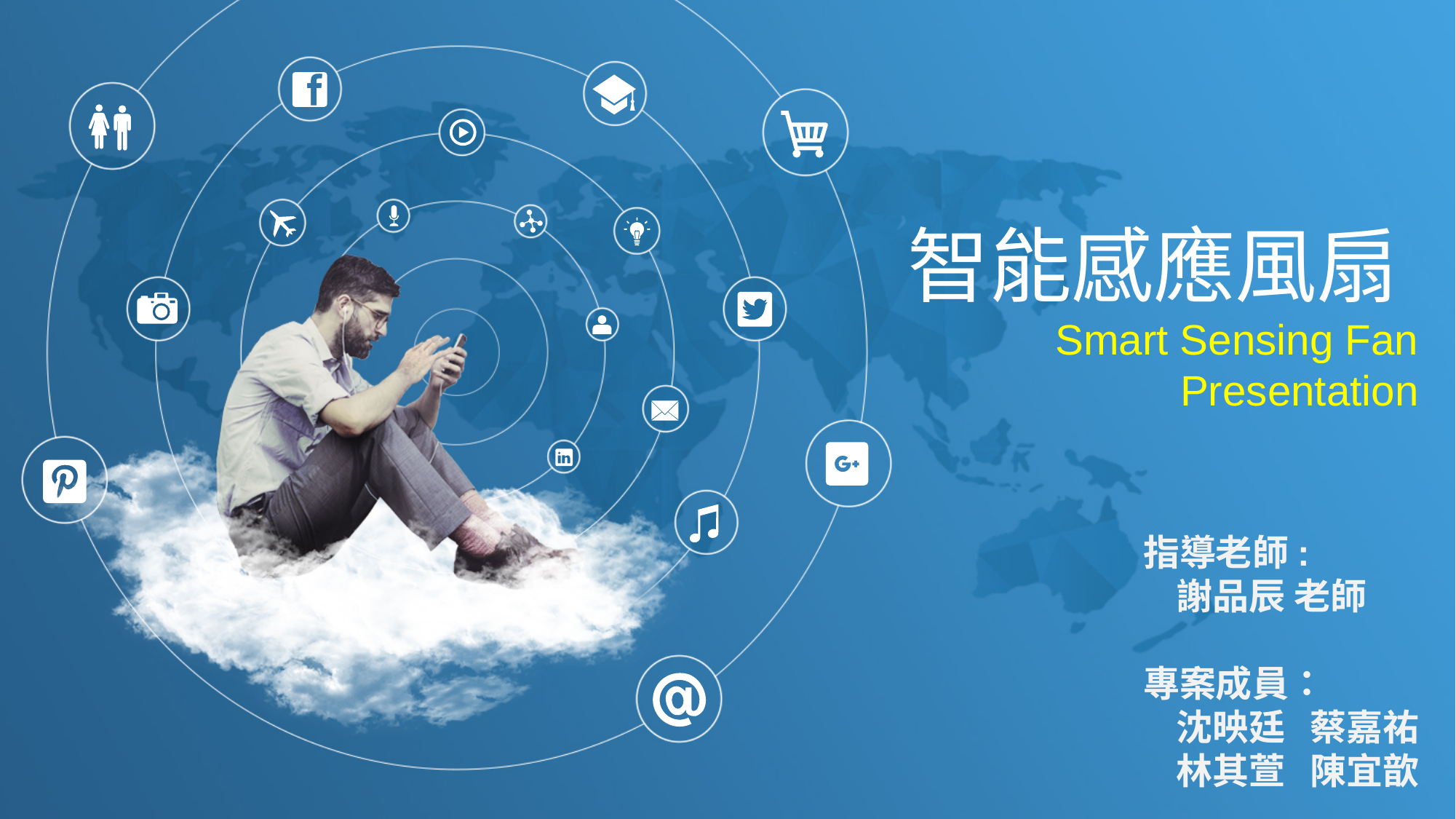

智能感應風扇Smart Sensing Fan
Presentation

指導老師:
   謝品辰 老師

專案成員：
   沈映廷   蔡嘉祐
   林其萱   陳宜歆